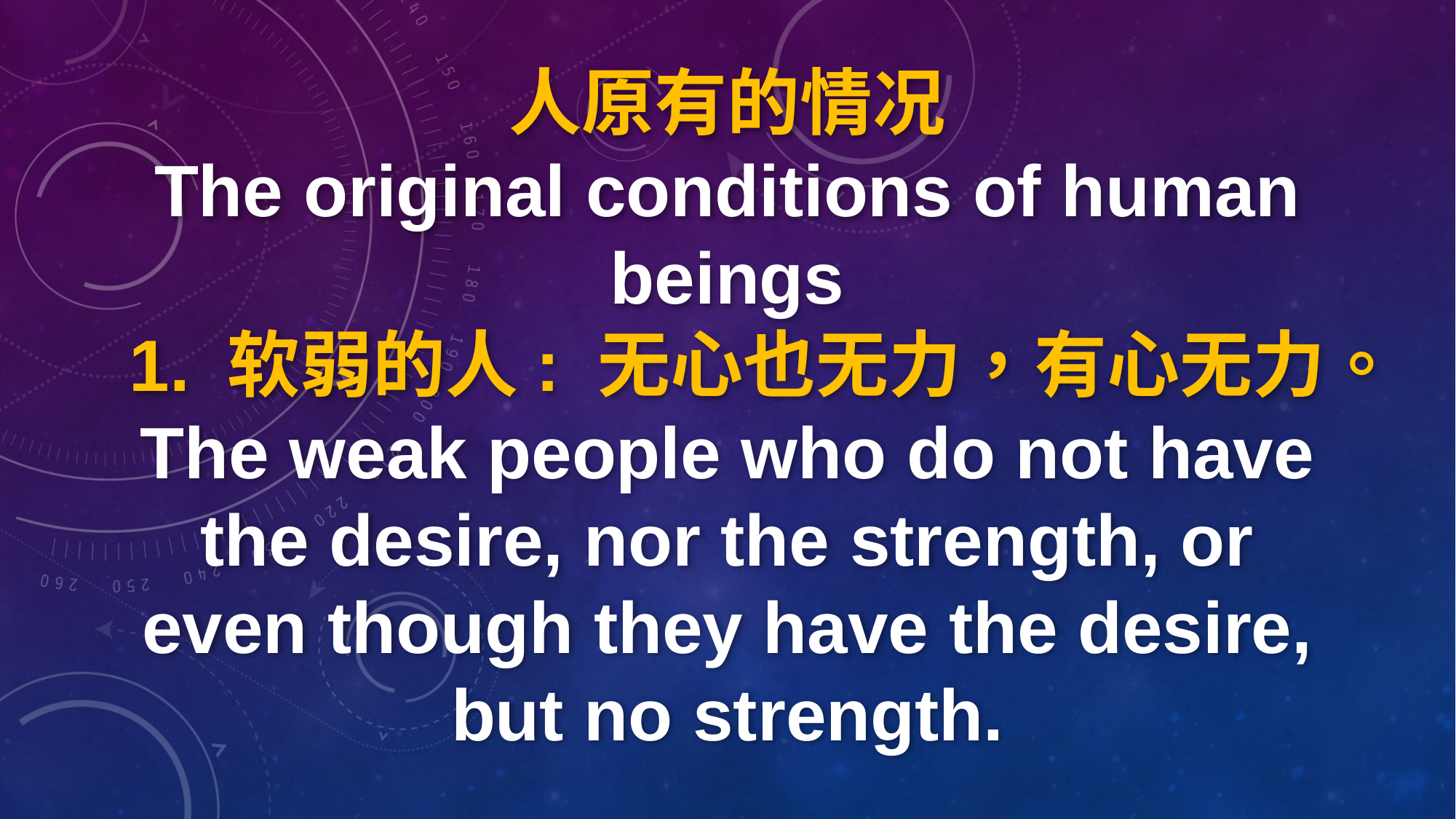

人原有的情况
The original conditions of human beings
1. 软弱的人: 无心也无力，有心无力。
The weak people who do not have the desire, nor the strength, or even though they have the desire, but no strength.